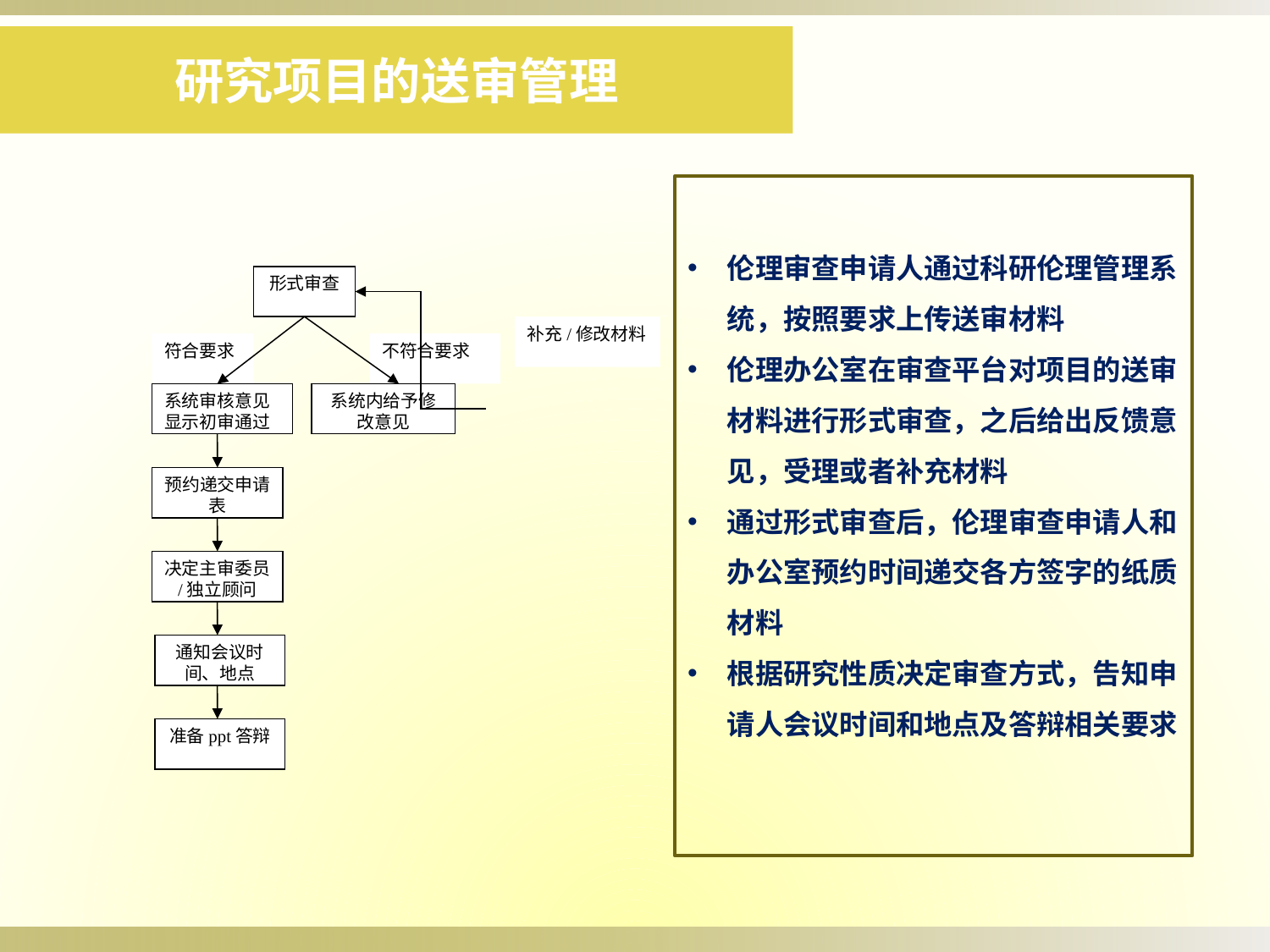

研究项目的送审管理
伦理审查申请人通过科研伦理管理系统，按照要求上传送审材料
伦理办公室在审查平台对项目的送审材料进行形式审查，之后给出反馈意见，受理或者补充材料
通过形式审查后，伦理审查申请人和办公室预约时间递交各方签字的纸质材料
根据研究性质决定审查方式，告知申请人会议时间和地点及答辩相关要求

形式审查
补充/修改材料
符合要求
不符合要求
系统内给予修改意见
系统审核意见显示初审通过
预约递交申请表
决定主审委员/独立顾问
通知会议时间、地点
准备ppt答辩